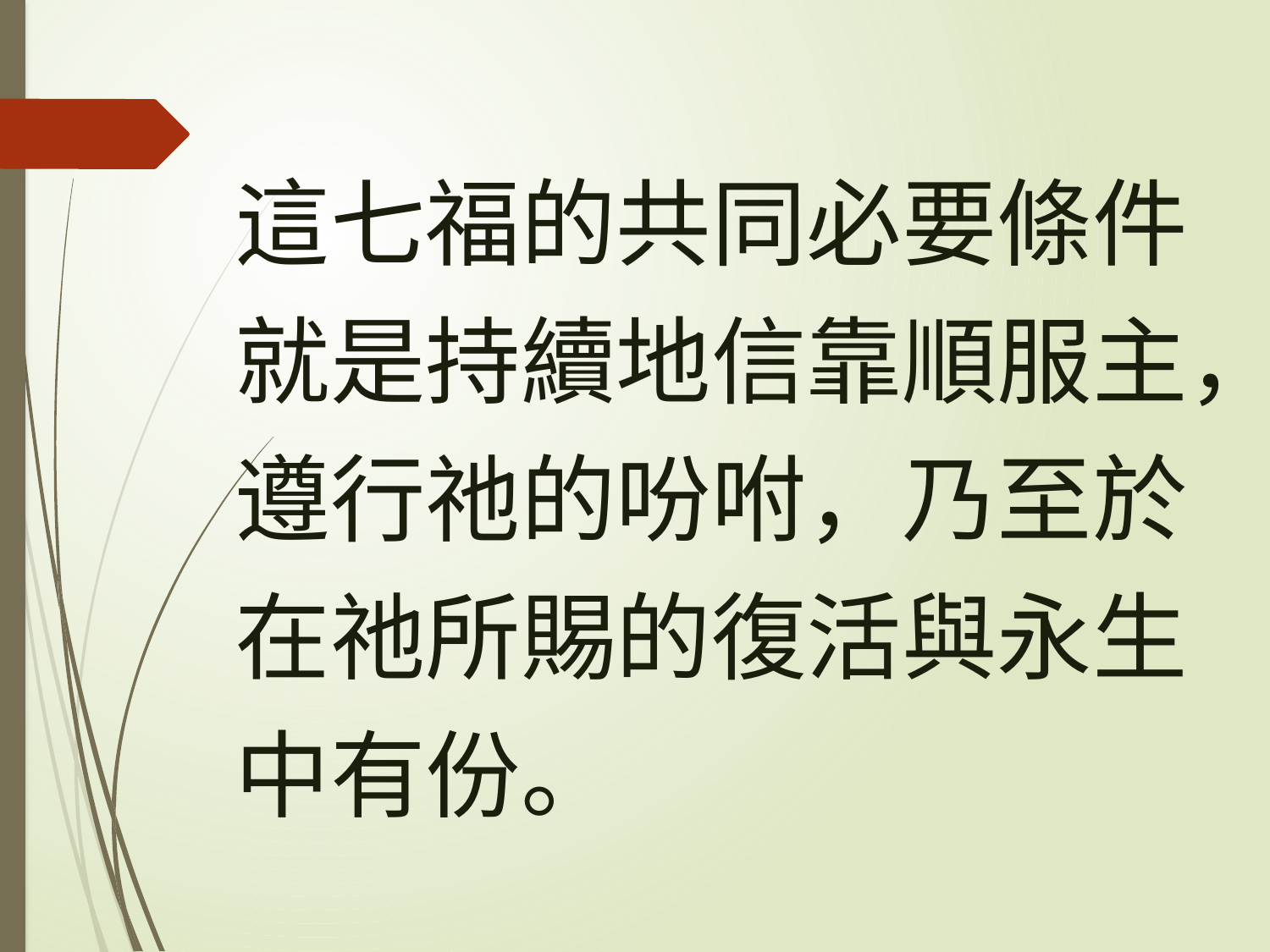

這七福的共同必要條件就是持續地信靠順服主，遵行祂的吩咐，乃至於在祂所賜的復活與永生中有份。